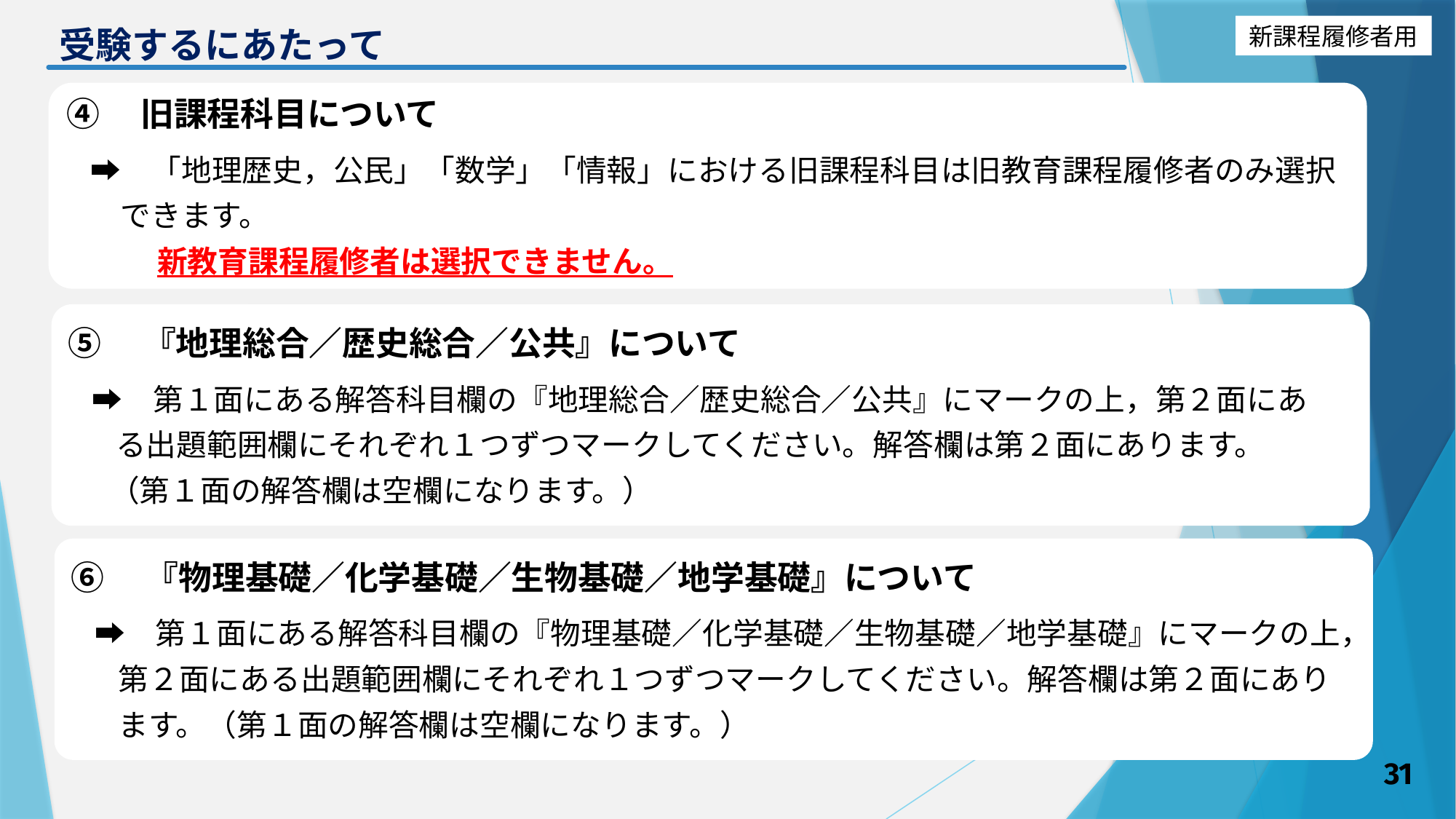

# 受験するにあたって
④　旧課程科目について
　➡　「地理歴史，公民」「数学」「情報」における旧課程科目は旧教育課程履修者のみ選択
       できます。
　　　新教育課程履修者は選択できません。
⑤　『地理総合／歴史総合／公共』について
　➡　第１面にある解答科目欄の『地理総合／歴史総合／公共』にマークの上，第２面にあ
      る出題範囲欄にそれぞれ１つずつマークしてください。解答欄は第２面にあります。
     （第１面の解答欄は空欄になります。）
⑥　『物理基礎／化学基礎／生物基礎／地学基礎』について
　➡　第１面にある解答科目欄の『物理基礎／化学基礎／生物基礎／地学基礎』にマークの上，
      第２面にある出題範囲欄にそれぞれ１つずつマークしてください。解答欄は第２面にあり
      ます。（第１面の解答欄は空欄になります。）
31